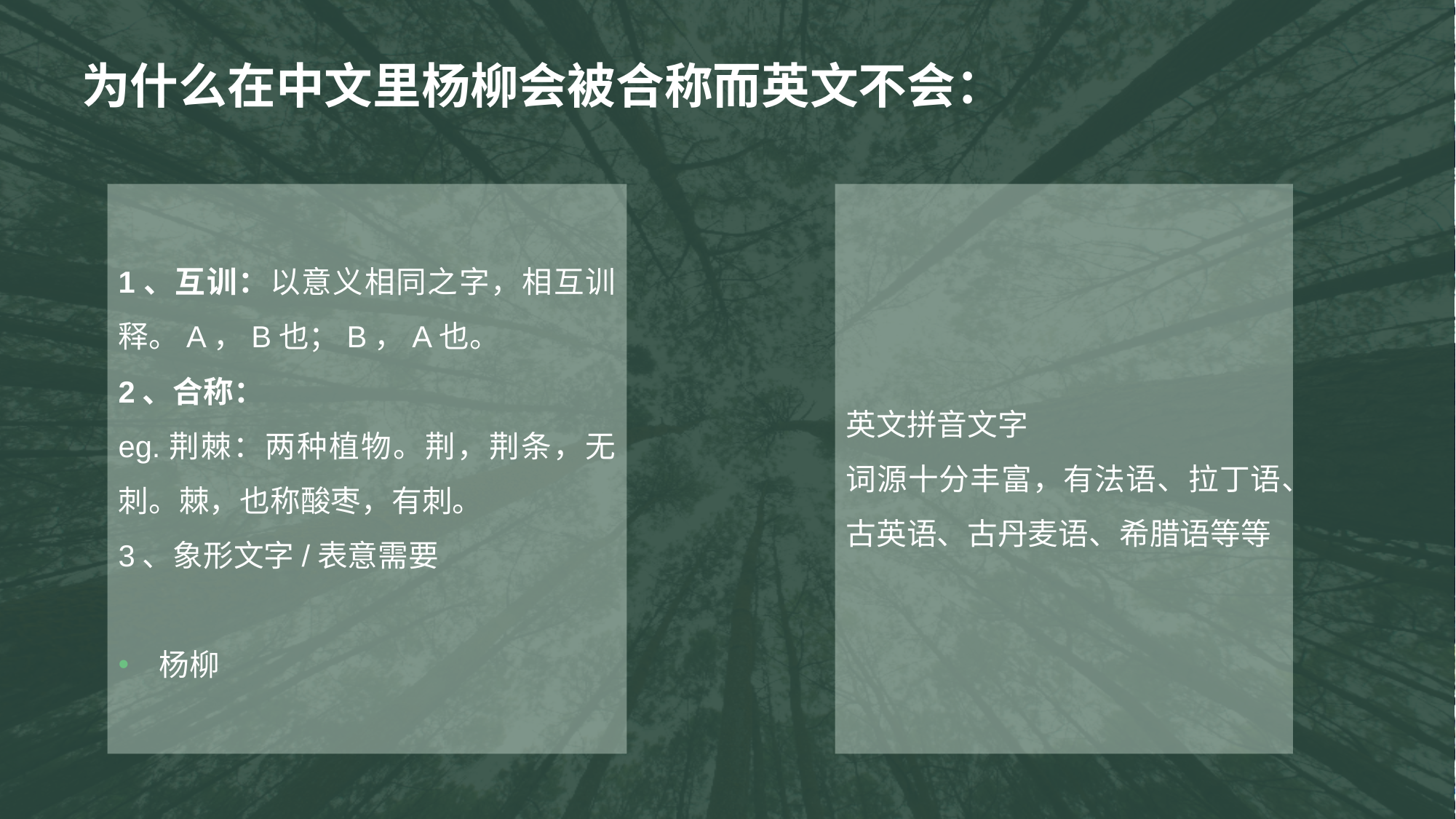

# 为什么在中文里杨柳会被合称而英文不会：

1、互训：以意义相同之字，相互训释。A，B也；B，A也。
2、合称：
eg.荆棘：两种植物。荆，荆条，无刺。棘，也称酸枣，有刺。
3、象形文字/表意需要

杨柳

英文拼音文字
词源十分丰富，有法语、拉丁语、古英语、古丹麦语、希腊语等等